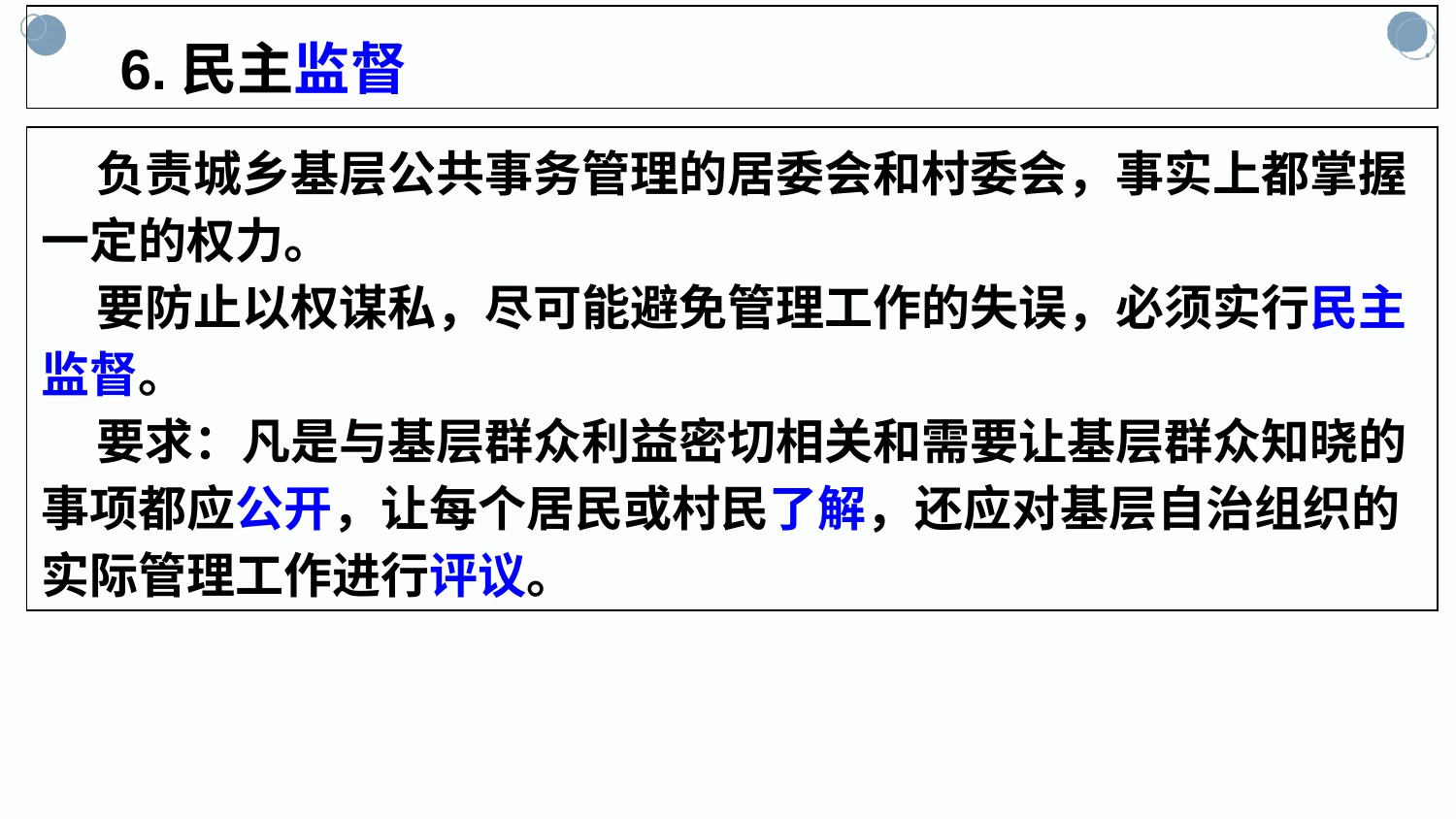

6.民主监督
    负责城乡基层公共事务管理的居委会和村委会，事实上都掌握一定的权力。
    要防止以权谋私，尽可能避免管理工作的失误，必须实行民主监督。
    要求：凡是与基层群众利益密切相关和需要让基层群众知晓的事项都应公开，让每个居民或村民了解，还应对基层自治组织的实际管理工作进行评议。